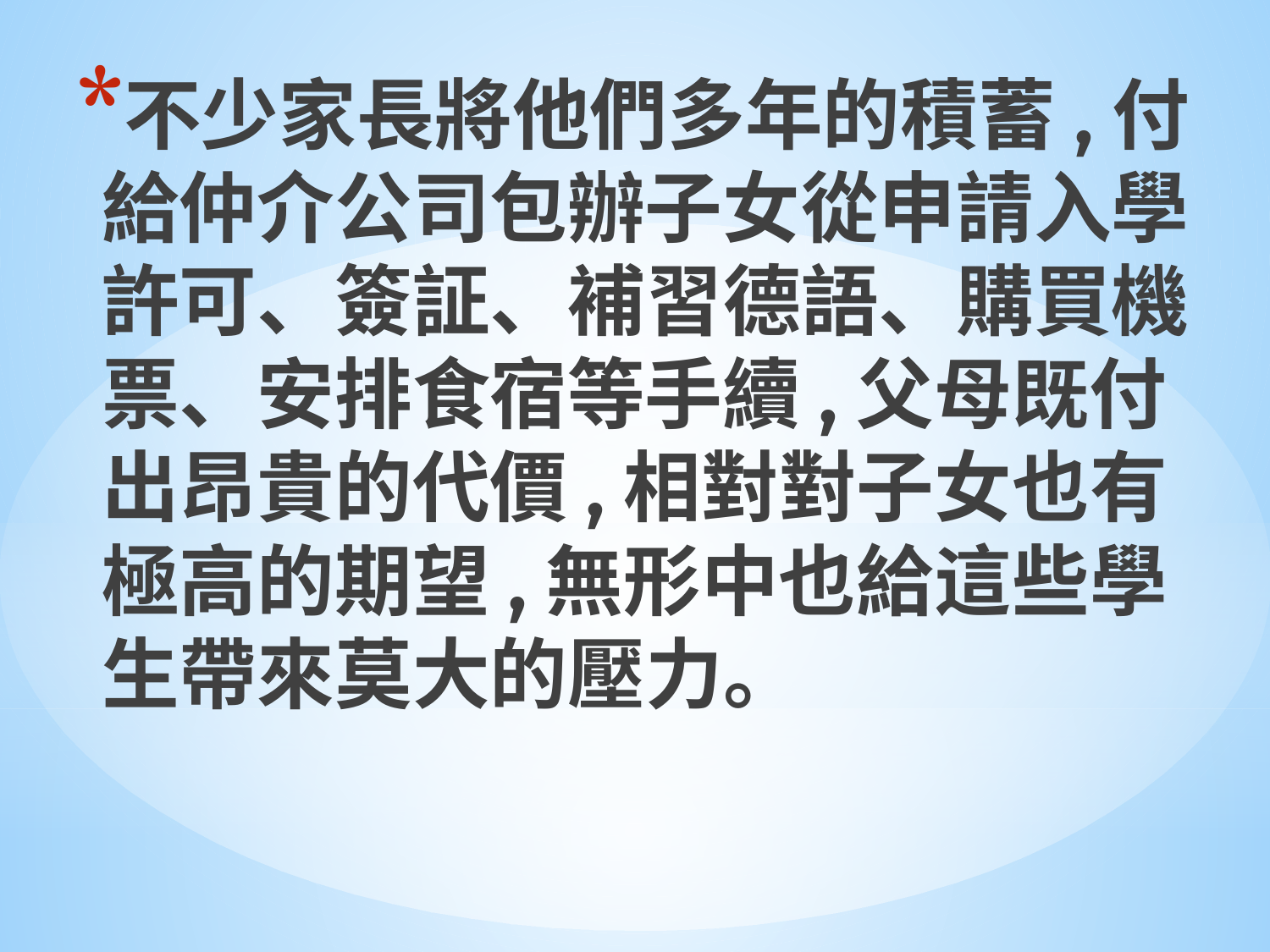

不少家長將他們多年的積蓄,付給仲介公司包辦子女從申請入學許可、簽証、補習德語、購買機票、安排食宿等手續,父母既付出昂貴的代價,相對對子女也有極高的期望,無形中也給這些學生帶來莫大的壓力。
#